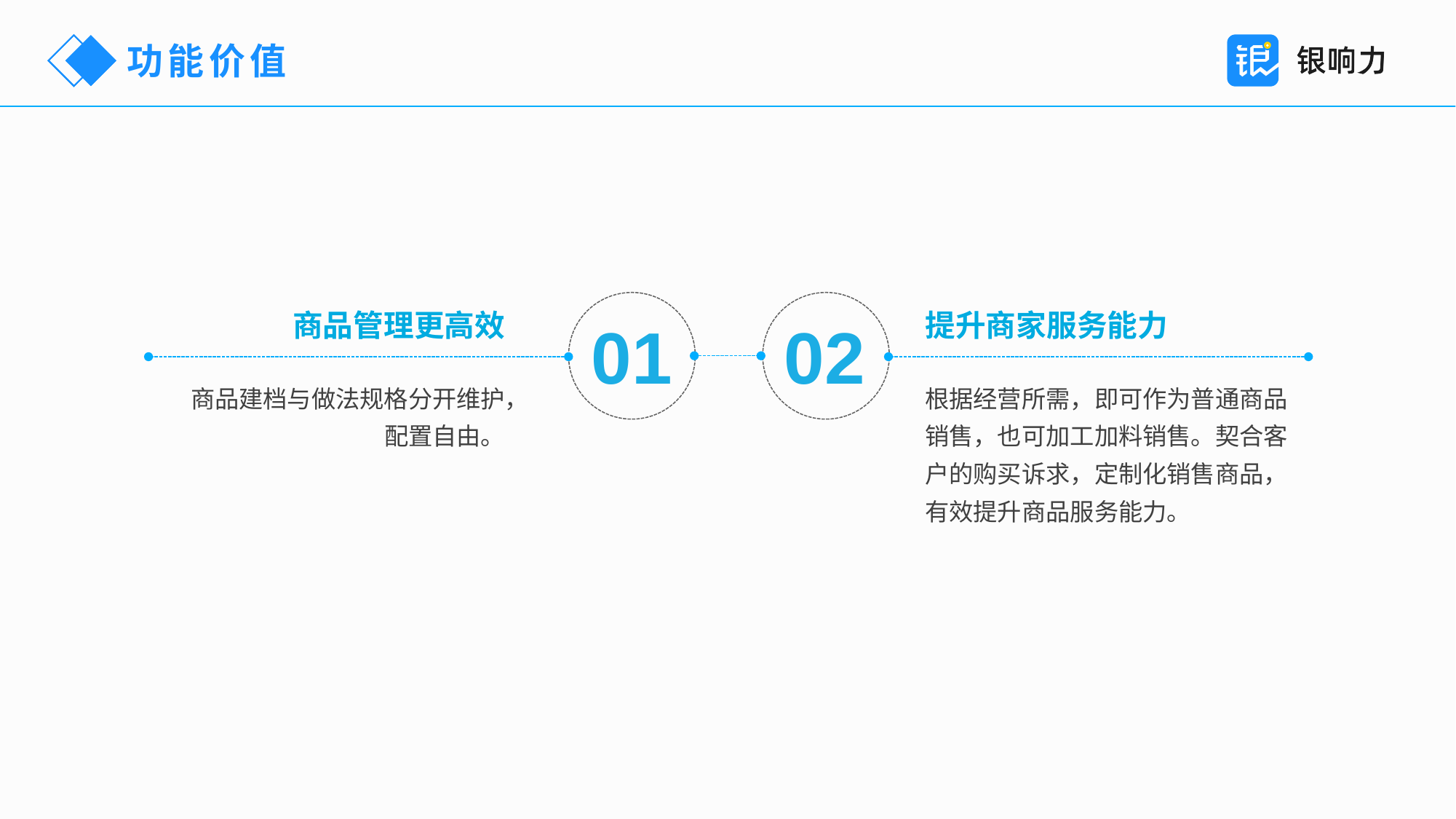

功能价值

商品管理更高效
提升商家服务能力
01
02
商品建档与做法规格分开维护，配置自由。
根据经营所需，即可作为普通商品销售，也可加工加料销售。契合客户的购买诉求，定制化销售商品，有效提升商品服务能力。